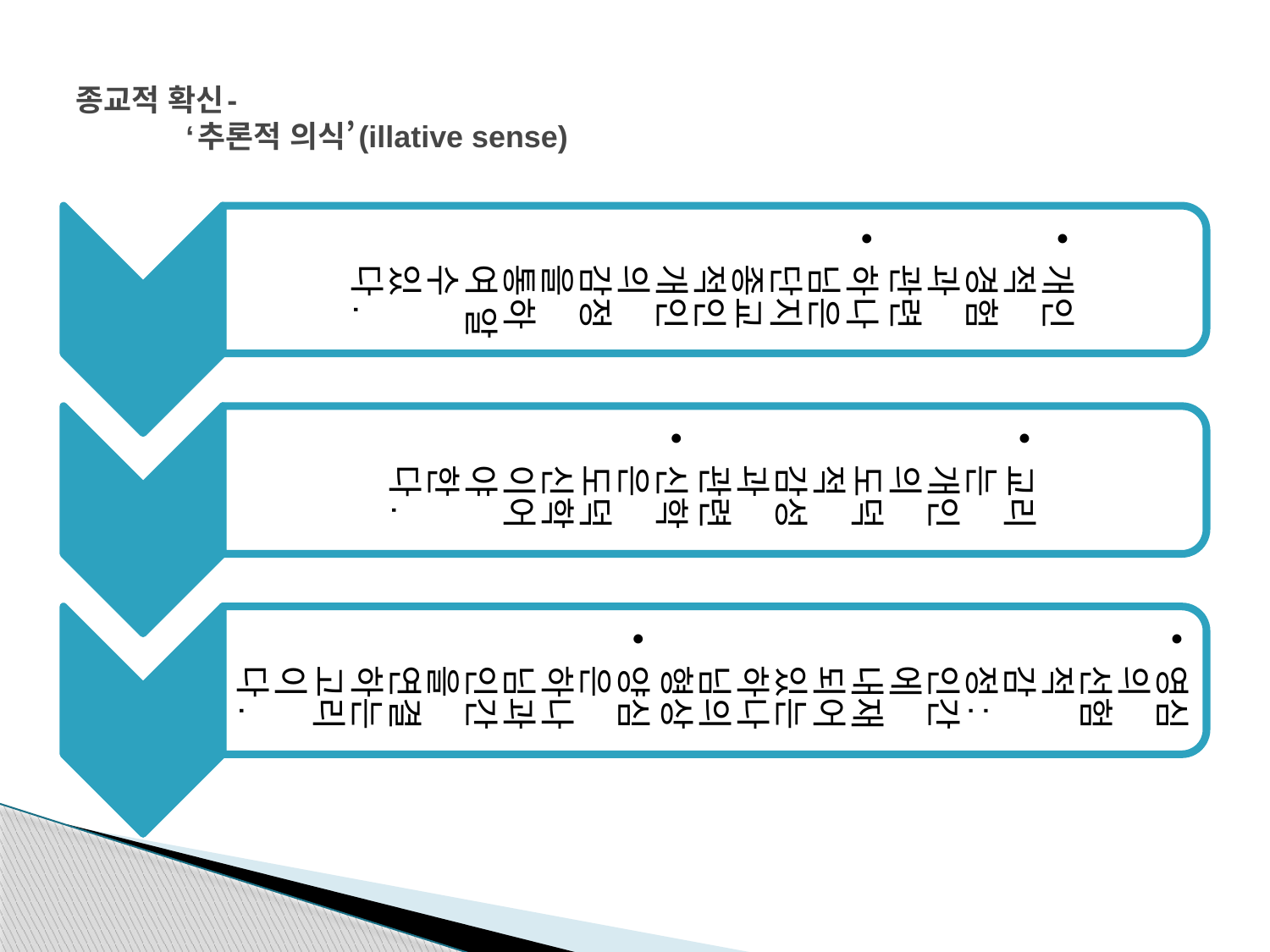

# 종교적 확신- ‘추론적 의식’(illative sense)
개인적 경험과 관련
하나님은 단지 종교적인 개인의 감정을 통하여 알 수 있다.
교리는 개인의 도덕적 감성과 관련
신학은 도덕 신학이어야 한다.
영심의 선험적 감정: 인간에 내재되어 있는 하나님의 형상
양심은 하나님과 인간을 연결하는 고리이다.